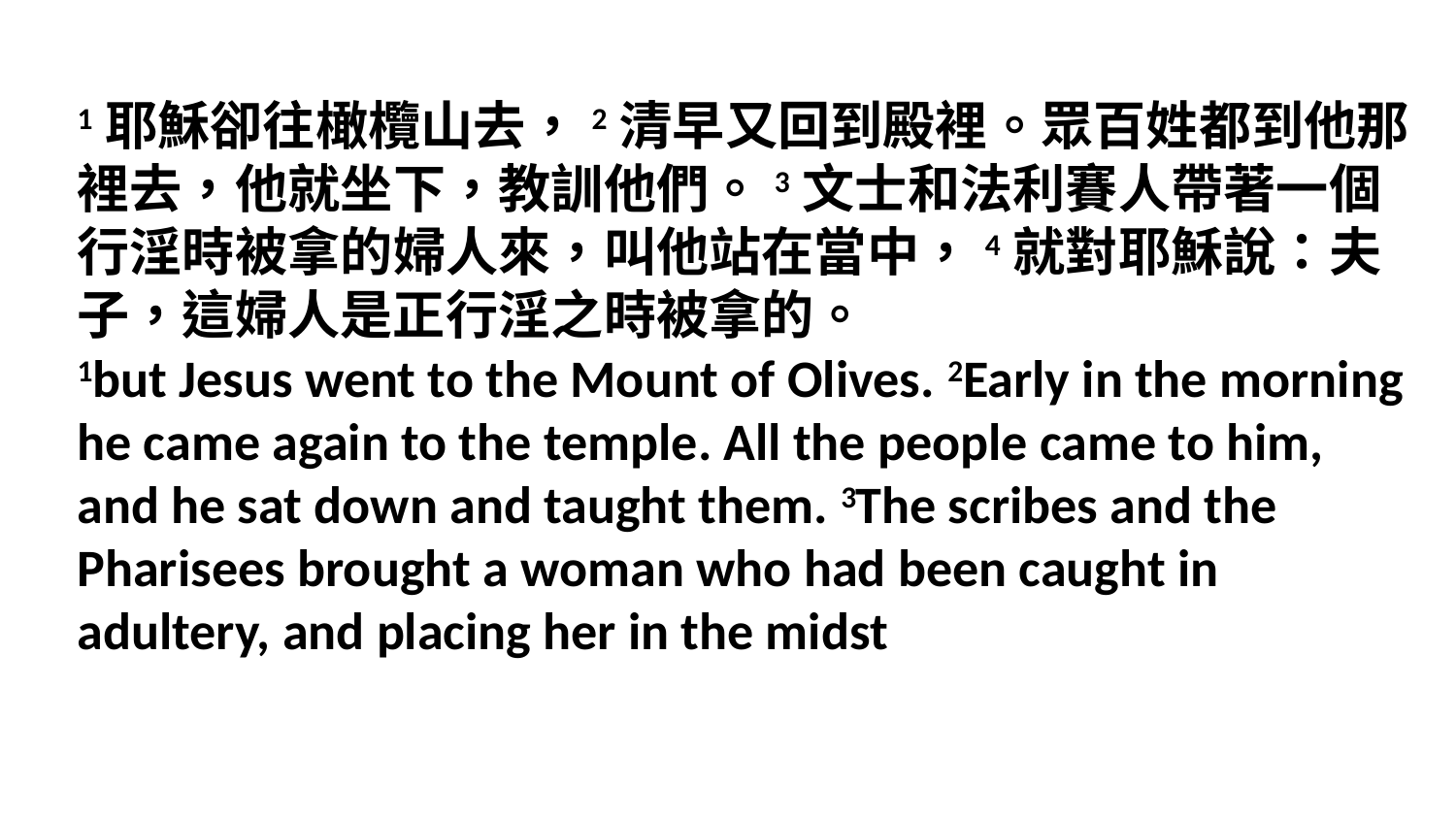

1耶穌卻往橄欖山去，2清早又回到殿裡。眾百姓都到他那裡去，他就坐下，教訓他們。3文士和法利賽人帶著一個行淫時被拿的婦人來，叫他站在當中，4就對耶穌說：夫子，這婦人是正行淫之時被拿的。
1but Jesus went to the Mount of Olives. 2Early in the morning he came again to the temple. All the people came to him, and he sat down and taught them. 3The scribes and the Pharisees brought a woman who had been caught in adultery, and placing her in the midst